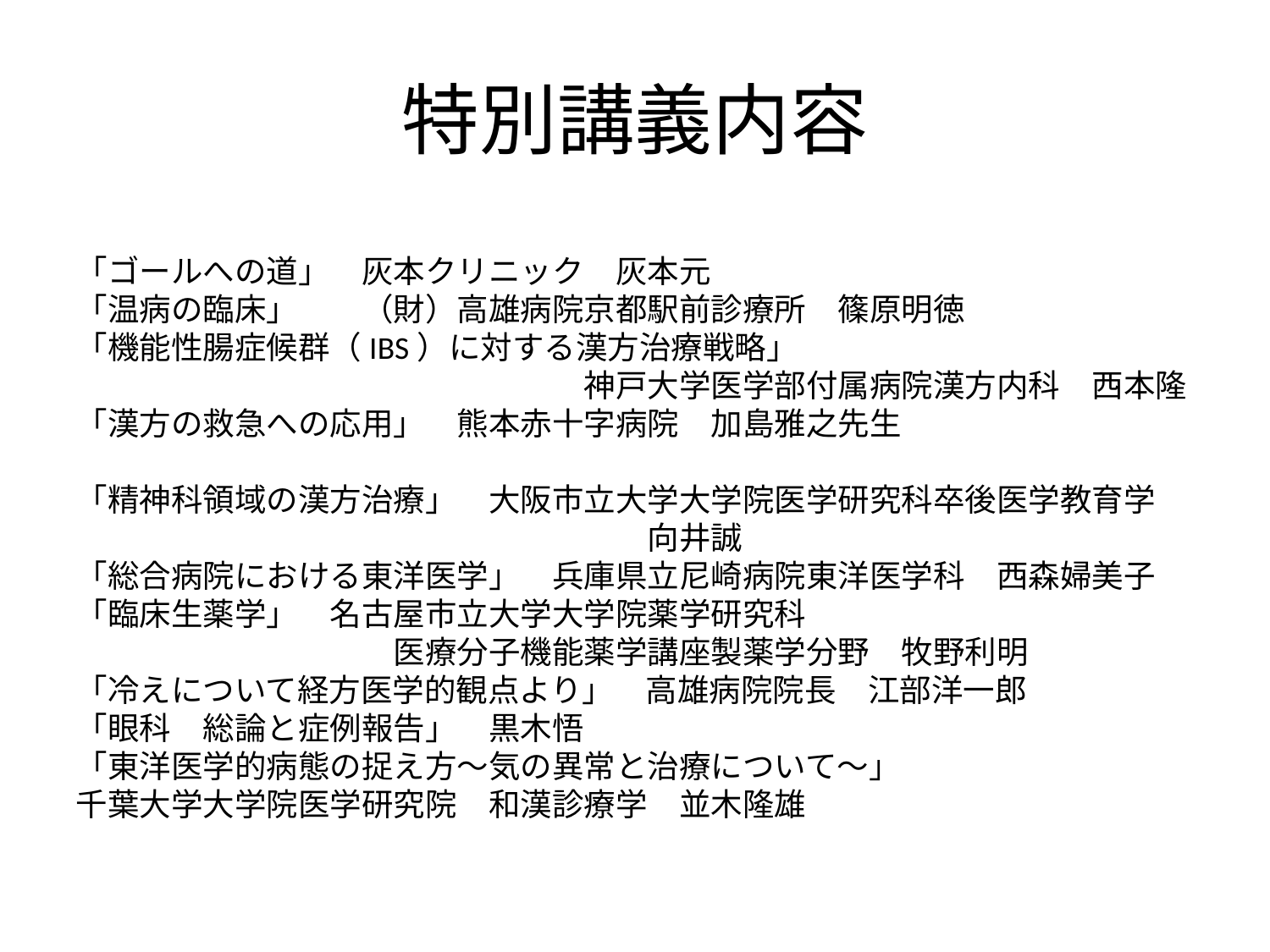

# 特別講義内容
「ゴールへの道」　灰本クリニック　灰本元
「温病の臨床」　　（財）高雄病院京都駅前診療所　篠原明徳
「機能性腸症候群（IBS）に対する漢方治療戦略」
　　　　　　　　　　　　　　　　神戸大学医学部付属病院漢方内科　西本隆
「漢方の救急への応用」　熊本赤十字病院　加島雅之先生

「精神科領域の漢方治療」　大阪市立大学大学院医学研究科卒後医学教育学
　　　　　　　　　　　　　　　　　　向井誠
「総合病院における東洋医学」　兵庫県立尼崎病院東洋医学科　西森婦美子
「臨床生薬学」　名古屋市立大学大学院薬学研究科
　　　　　　　　　　医療分子機能薬学講座製薬学分野　牧野利明
「冷えについて経方医学的観点より」　高雄病院院長　江部洋一郎
「眼科　総論と症例報告」　黒木悟
「東洋医学的病態の捉え方〜気の異常と治療について〜」
千葉大学大学院医学研究院　和漢診療学　並木隆雄